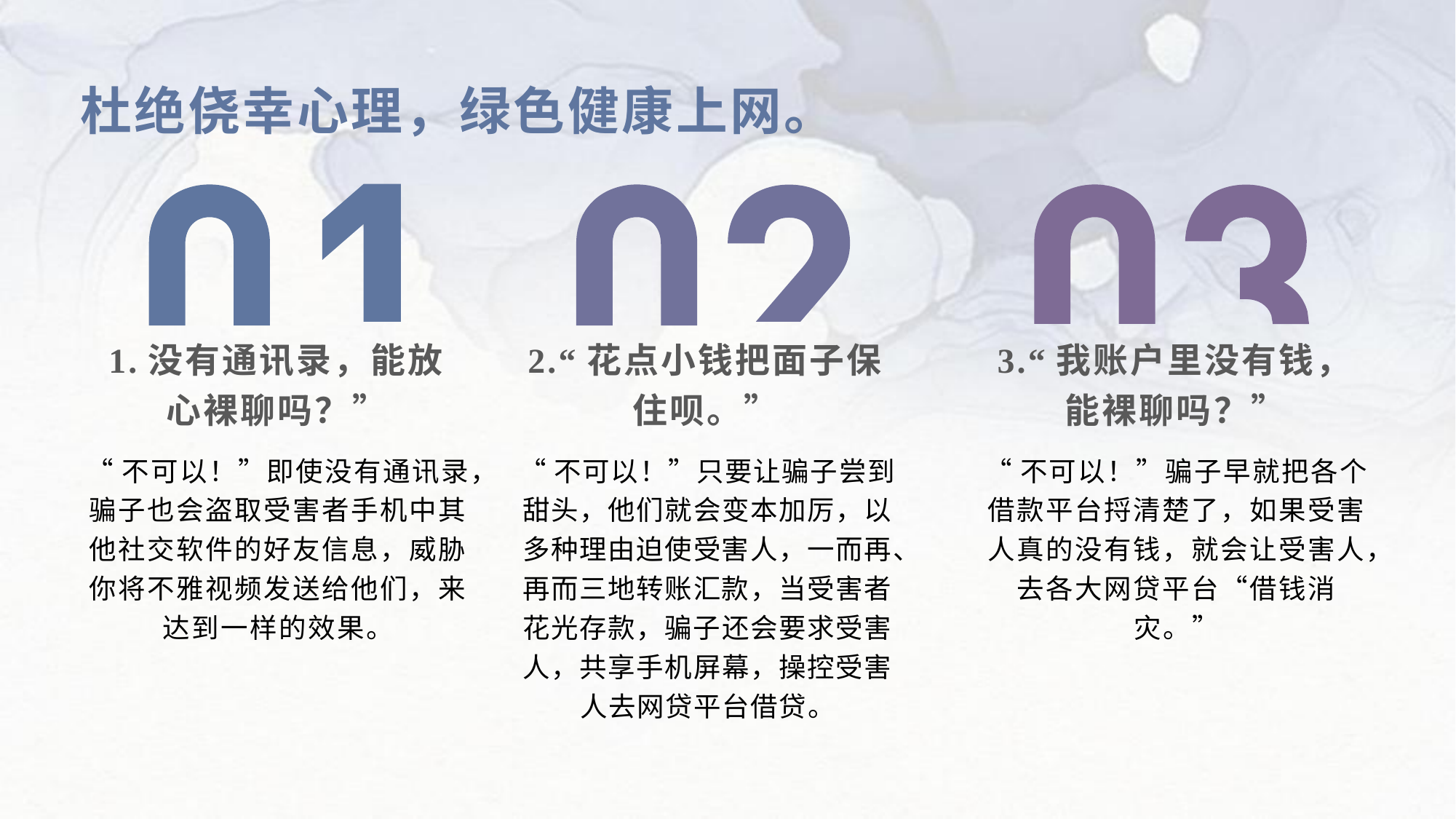

杜绝侥幸心理，绿色健康上网。

1.没有通讯录，能放心裸聊吗？”
2.“花点小钱把面子保住呗。”
3.“我账户里没有钱，能裸聊吗？”
“不可以！”即使没有通讯录，骗子也会盗取受害者手机中其他社交软件的好友信息，威胁你将不雅视频发送给他们，来达到一样的效果。
“不可以！”只要让骗子尝到甜头，他们就会变本加厉，以多种理由迫使受害人，一而再、再而三地转账汇款，当受害者花光存款，骗子还会要求受害人，共享手机屏幕，操控受害人去网贷平台借贷。
“不可以！”骗子早就把各个借款平台捋清楚了，如果受害人真的没有钱，就会让受害人，去各大网贷平台“借钱消灾。”